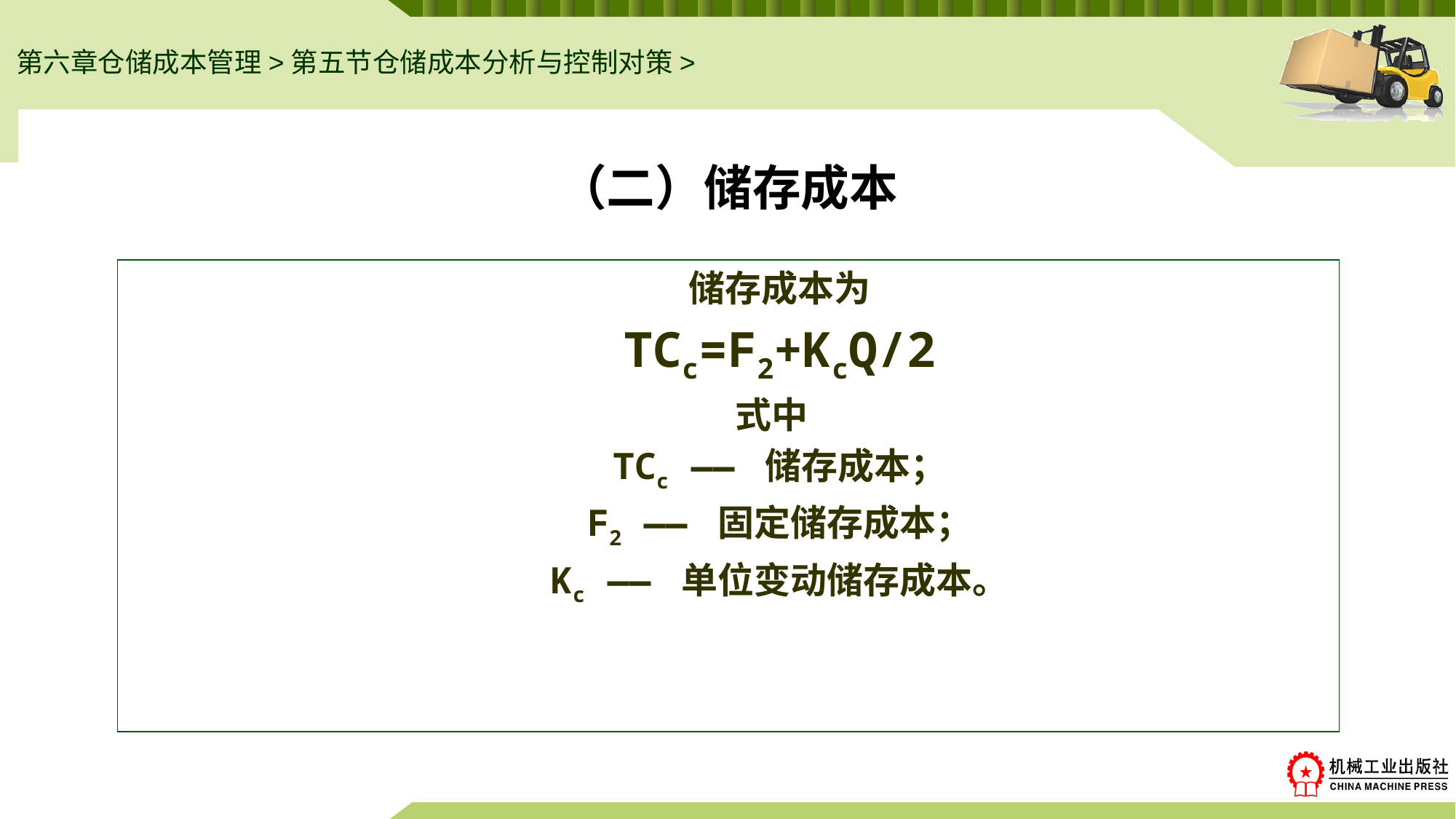

第六章仓储成本管理>第五节仓储成本分析与控制对策>
# （二）储存成本
储存成本为
TCc=F2+KcQ/2
式中
TCc —— 储存成本；
F2 —— 固定储存成本；
Kc —— 单位变动储存成本。